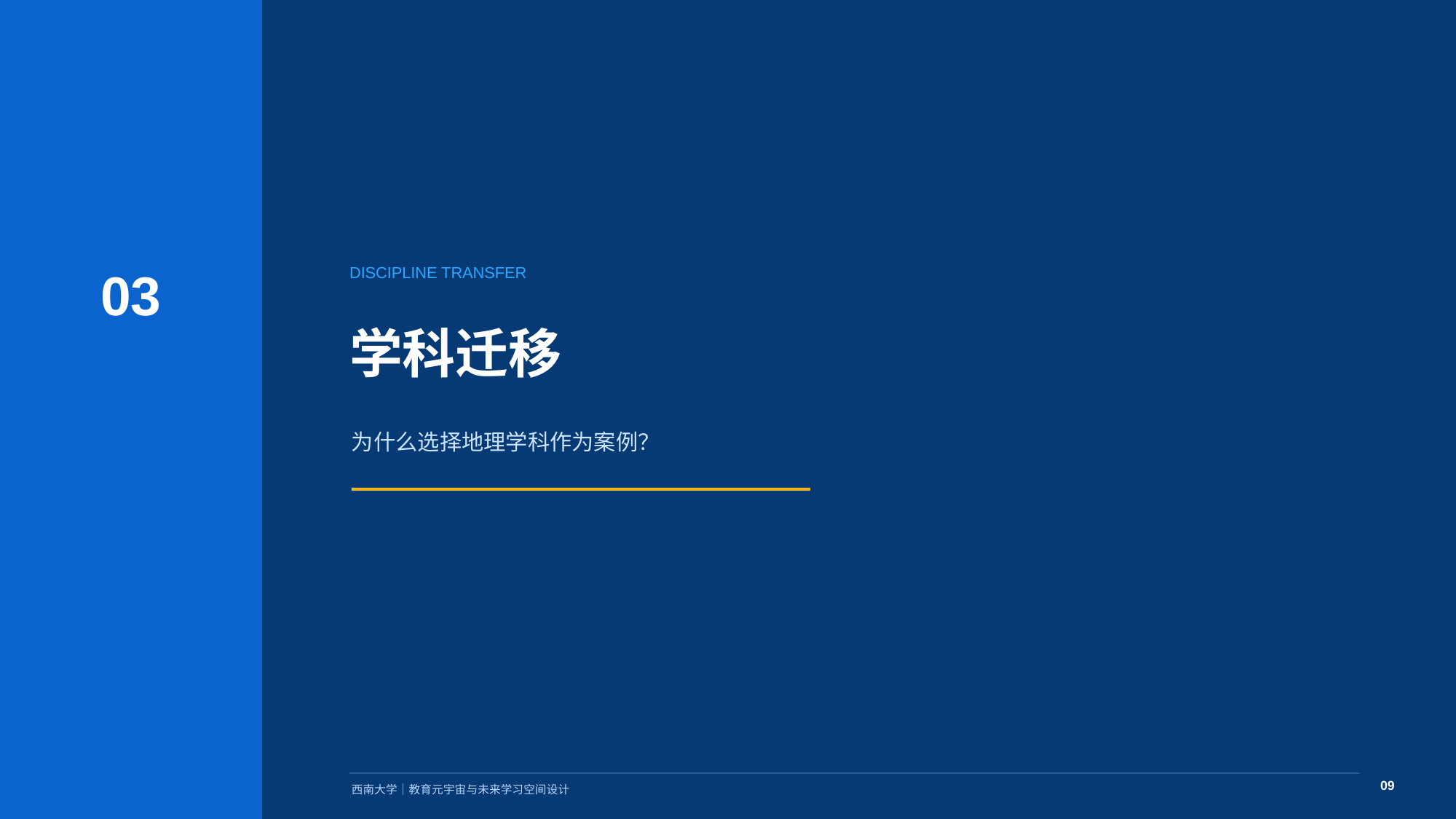

03
DISCIPLINE TRANSFER
学科迁移
为什么选择地理学科作为案例？

09
西南大学｜教育元宇宙与未来学习空间设计